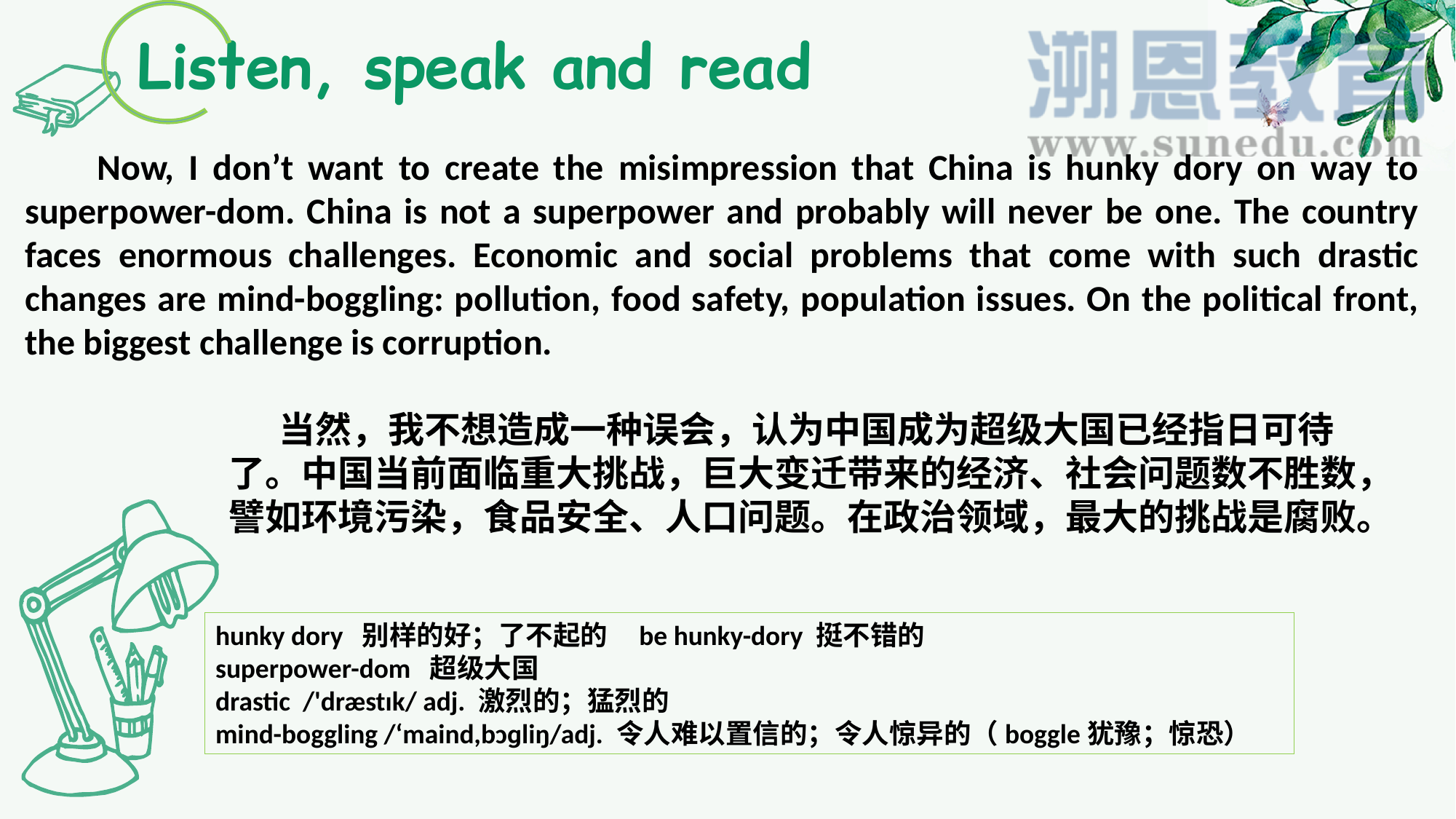

Listen, speak and read

     Now, I don’t want to create the misimpression that China is hunky dory on way to superpower-dom. China is not a superpower and probably will never be one. The country faces enormous challenges. Economic and social problems that come with such drastic changes are mind-boggling: pollution, food safety, population issues. On the political front, the biggest challenge is corruption.
     当然，我不想造成一种误会，认为中国成为超级大国已经指日可待了。中国当前面临重大挑战，巨大变迁带来的经济、社会问题数不胜数，譬如环境污染，食品安全、人口问题。在政治领域，最大的挑战是腐败。

hunky dory  别样的好；了不起的    be hunky-dory 挺不错的
superpower-dom  超级大国
drastic  /'dræstɪk/ adj. 激烈的；猛烈的
mind-boggling /‘maind,bɔɡliŋ/adj. 令人难以置信的；令人惊异的（boggle犹豫；惊恐）